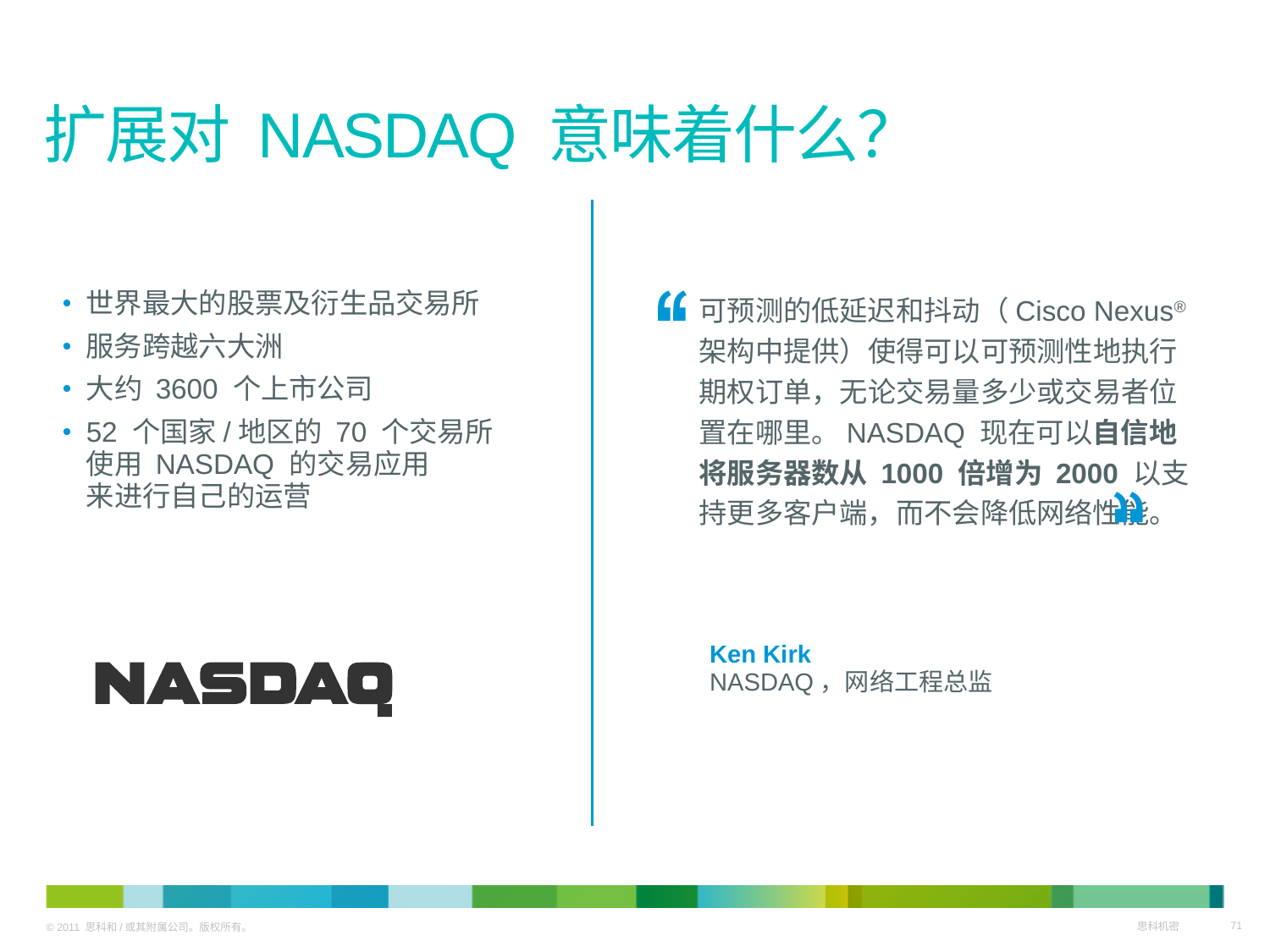

# 扩展对 NASDAQ 意味着什么？
可预测的低延迟和抖动（Cisco Nexus® 架构中提供）使得可以可预测性地执行期权订单，无论交易量多少或交易者位置在哪里。NASDAQ 现在可以自信地将服务器数从 1000 倍增为 2000 以支持更多客户端，而不会降低网络性能。
Ken Kirk
NASDAQ，网络工程总监

世界最大的股票及衍生品交易所
服务跨越六大洲
大约 3600 个上市公司
52 个国家/地区的 70 个交易所
使用 NASDAQ 的交易应用
来进行自己的运营